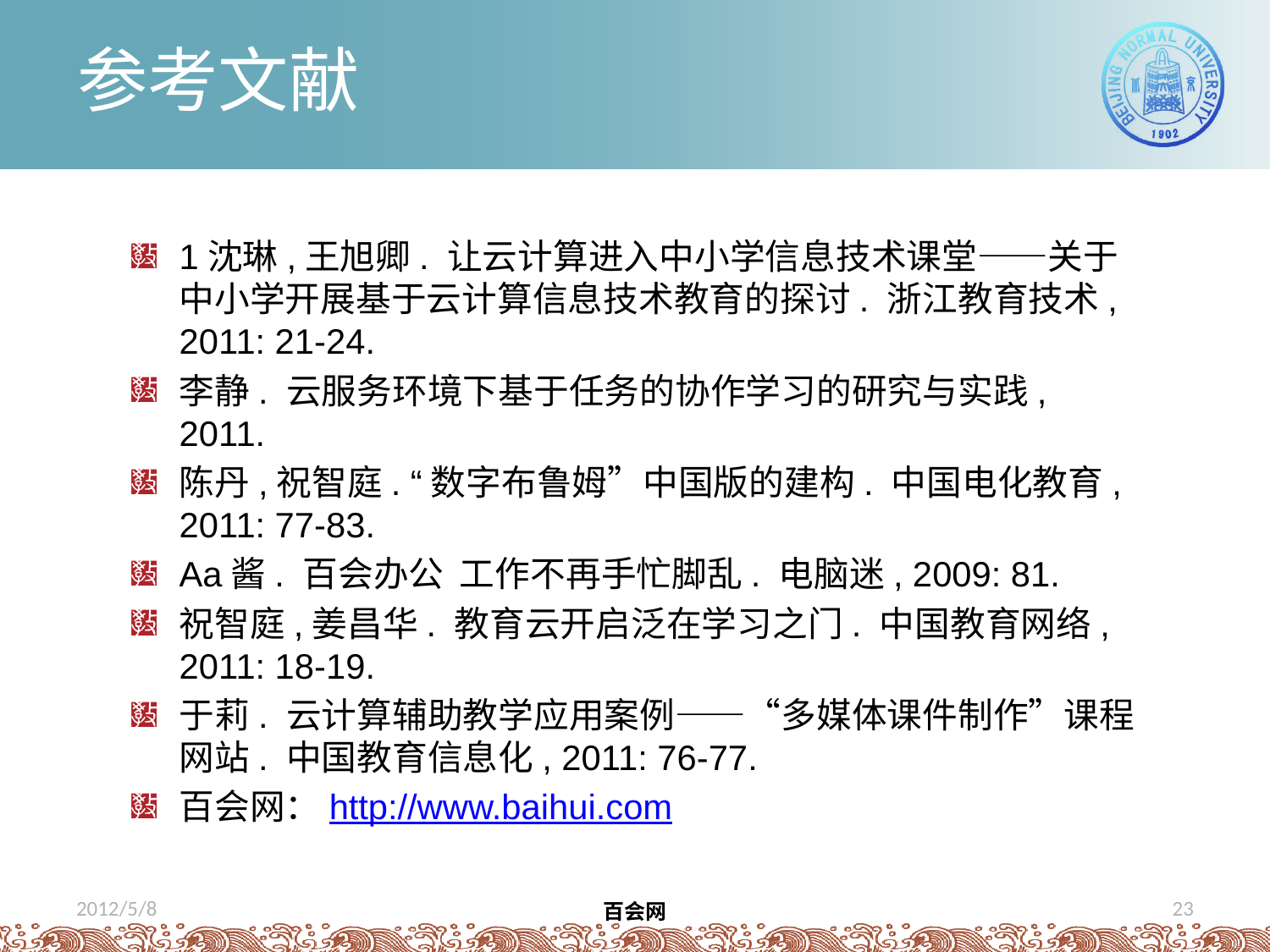

# 参考文献
1沈琳,王旭卿. 让云计算进入中小学信息技术课堂——关于中小学开展基于云计算信息技术教育的探讨. 浙江教育技术, 2011: 21-24.
李静. 云服务环境下基于任务的协作学习的研究与实践, 2011.
陈丹,祝智庭. “数字布鲁姆”中国版的建构. 中国电化教育, 2011: 77-83.
Aa酱. 百会办公  工作不再手忙脚乱. 电脑迷, 2009: 81.
祝智庭,姜昌华. 教育云开启泛在学习之门. 中国教育网络, 2011: 18-19.
于莉. 云计算辅助教学应用案例——“多媒体课件制作”课程网站. 中国教育信息化, 2011: 76-77.
百会网：http://www.baihui.com

2012/5/8
23
百会网